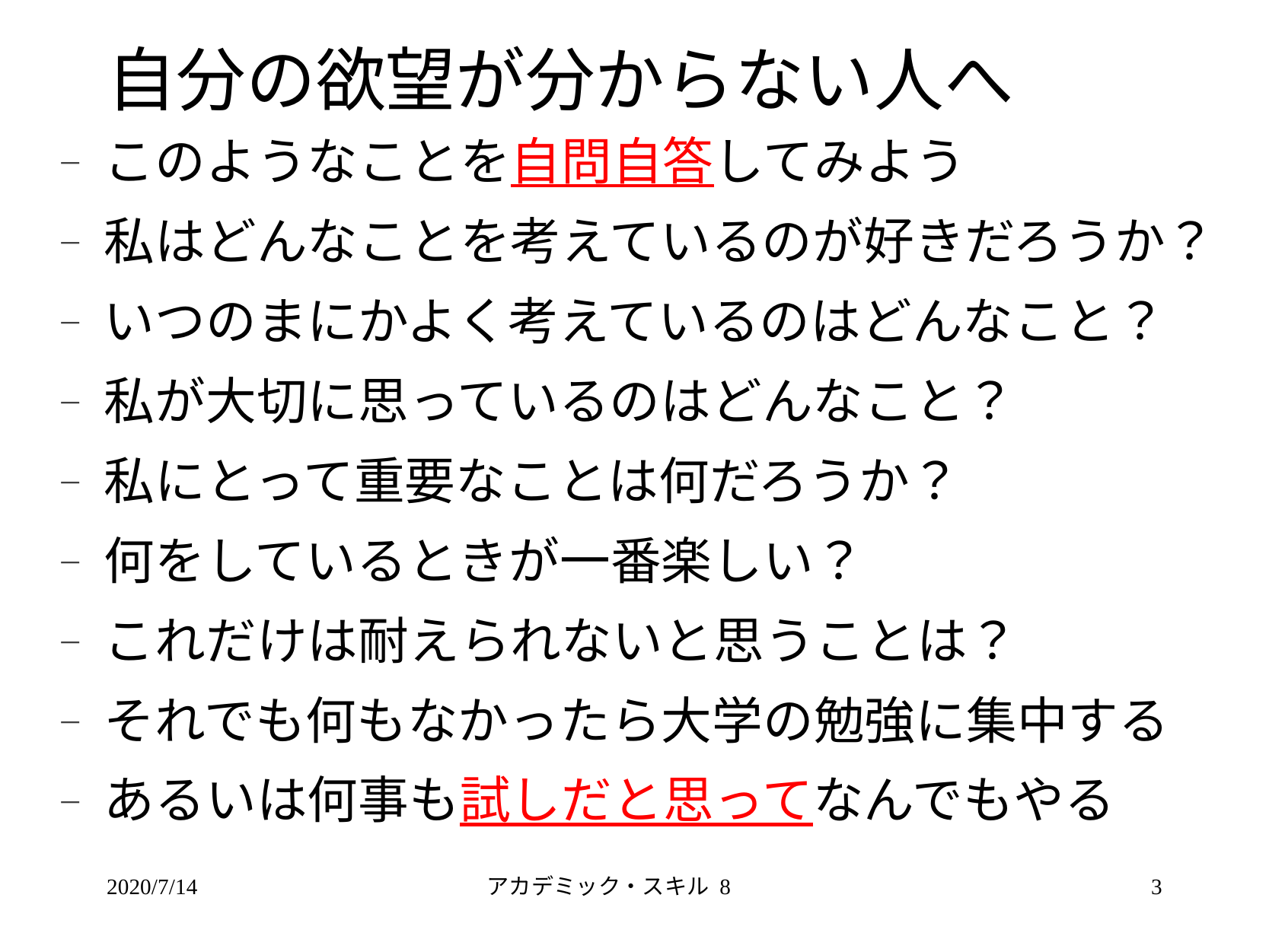

# 自分の欲望が分からない人へ
このようなことを自問自答してみよう
私はどんなことを考えているのが好きだろうか？
いつのまにかよく考えているのはどんなこと？
私が大切に思っているのはどんなこと？
私にとって重要なことは何だろうか？
何をしているときが一番楽しい？
これだけは耐えられないと思うことは？
それでも何もなかったら大学の勉強に集中する
あるいは何事も試しだと思ってなんでもやる
2020/7/14
アカデミック・スキル 8
3